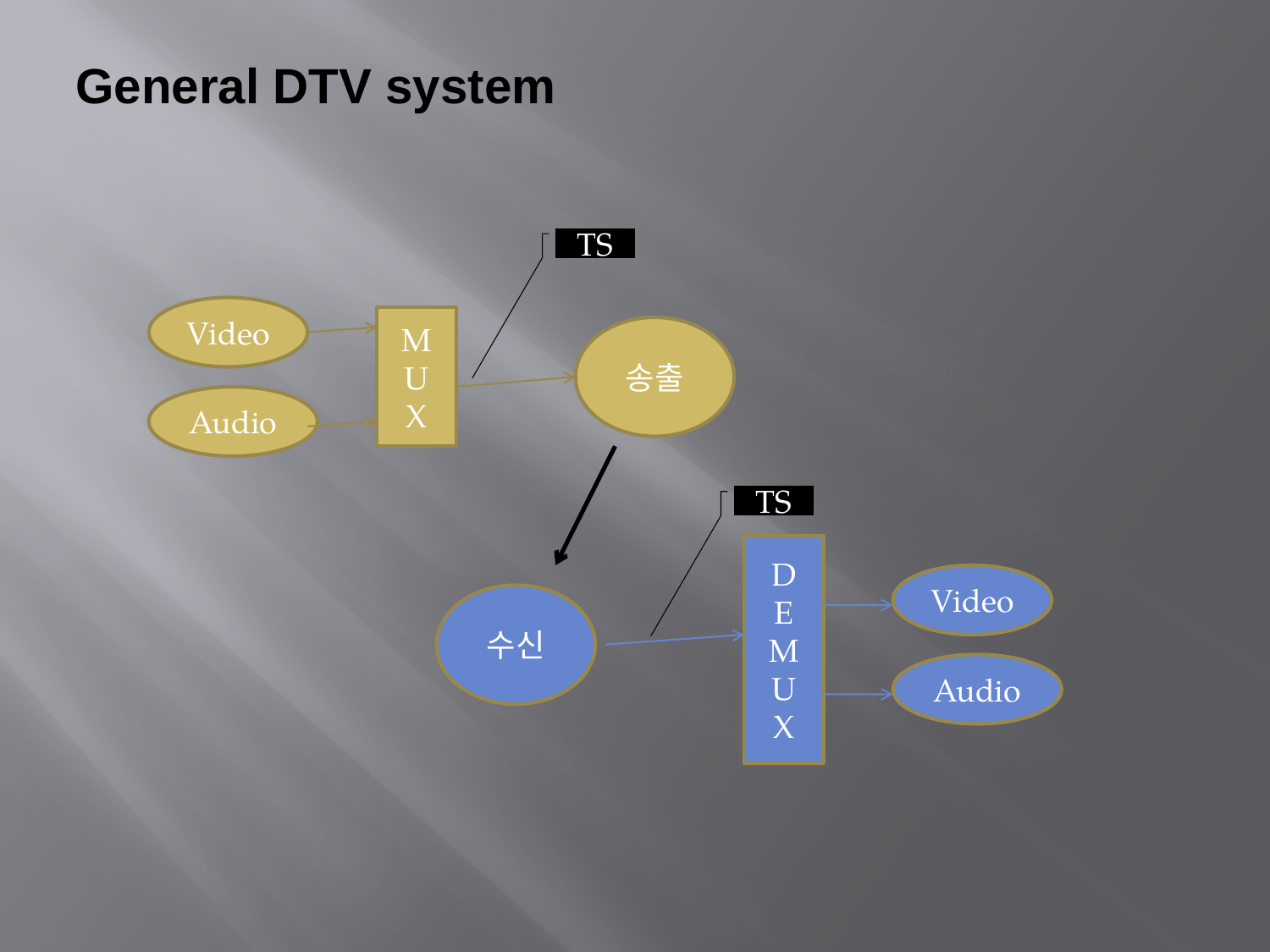

# General DTV system

TS
Video
M
U
X
송출
Audio
TS
D
E
M
U
X
Video
수신
Audio